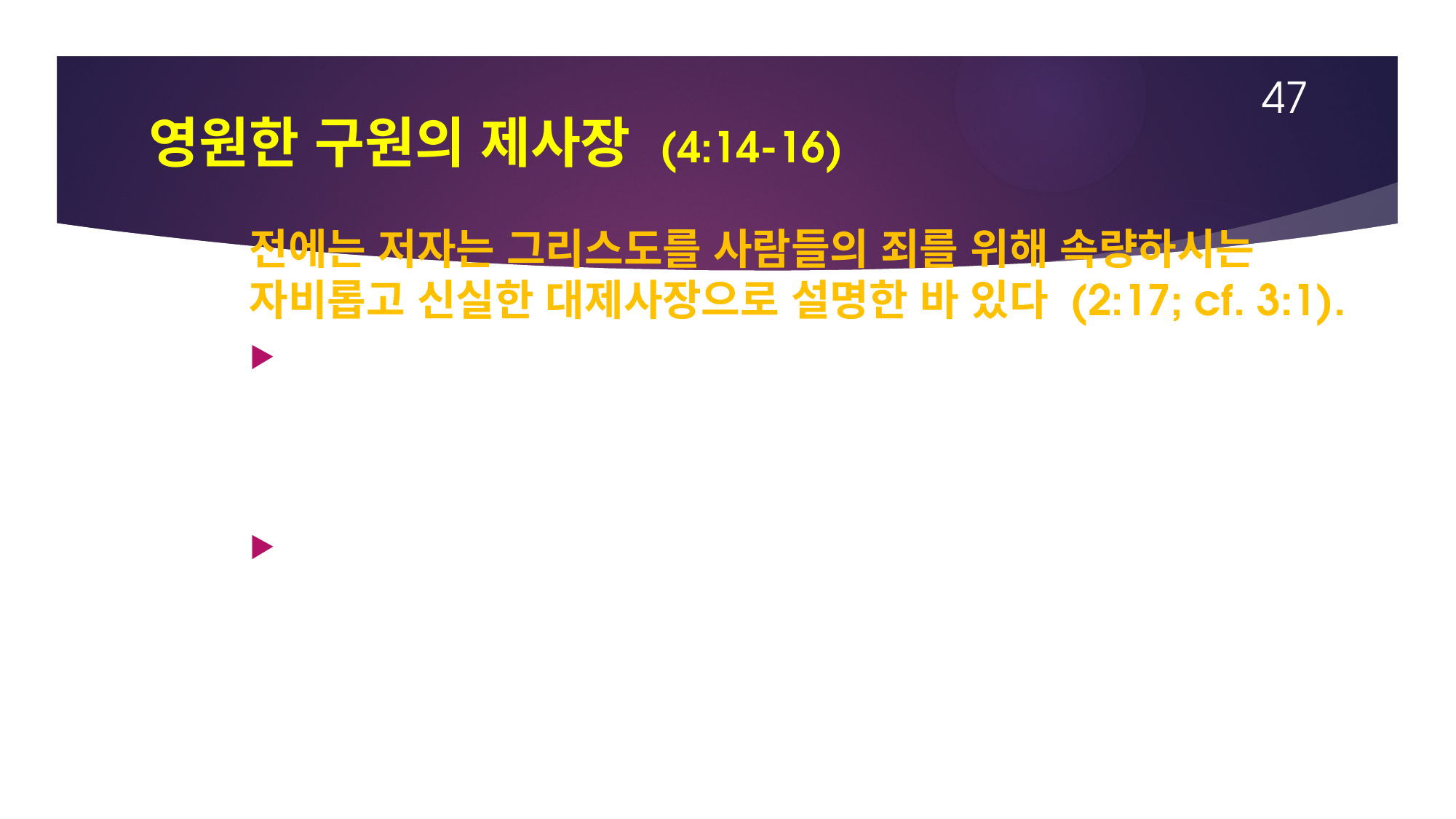

47
# 영원한 구원의 제사장 (4:14-16)
전에는 저자는 그리스도를 사람들의 죄를 위해 속량하시는 자비롭고 신실한 대제사장으로 설명한 바 있다 (2:17; cf. 3:1).
이제는 고대 속죄 제도인, 욤 키퍼, 민족 전체의 속죄의 날로서 대제사장이 일년에 한 번 지성소에 들어가 언약궤 위에 좌정하시는 여호와의 존전 앞에 머무를 수 있는 이 유일한 날을 중점으로 볼 것이다 (레 16).
그리스도께서, 그의 부활하심과 승천하심으로, 이제는 “은혜의 보좌”,언약궤의 시온좌를 대응하는, 가 있는하늘의 지성소에 들어가신 것이다.